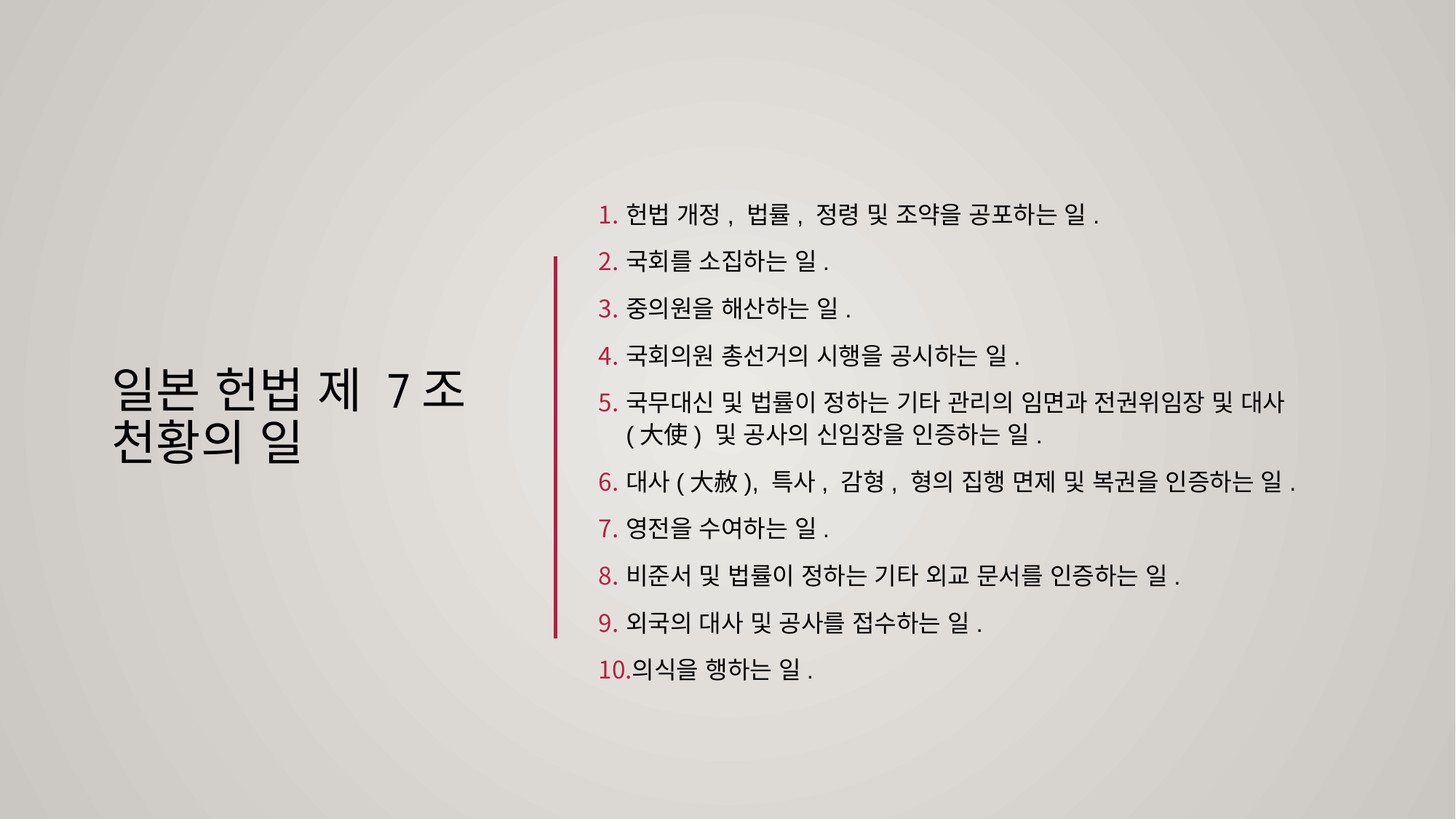

# 일본 헌법 제 7조 천황의 일
헌법 개정, 법률, 정령 및 조약을 공포하는 일.
국회를 소집하는 일.
중의원을 해산하는 일.
국회의원 총선거의 시행을 공시하는 일.
국무대신 및 법률이 정하는 기타 관리의 임면과 전권위임장 및 대사(大使) 및 공사의 신임장을 인증하는 일.
대사(大赦), 특사, 감형, 형의 집행 면제 및 복권을 인증하는 일.
영전을 수여하는 일.
비준서 및 법률이 정하는 기타 외교 문서를 인증하는 일.
외국의 대사 및 공사를 접수하는 일.
의식을 행하는 일.